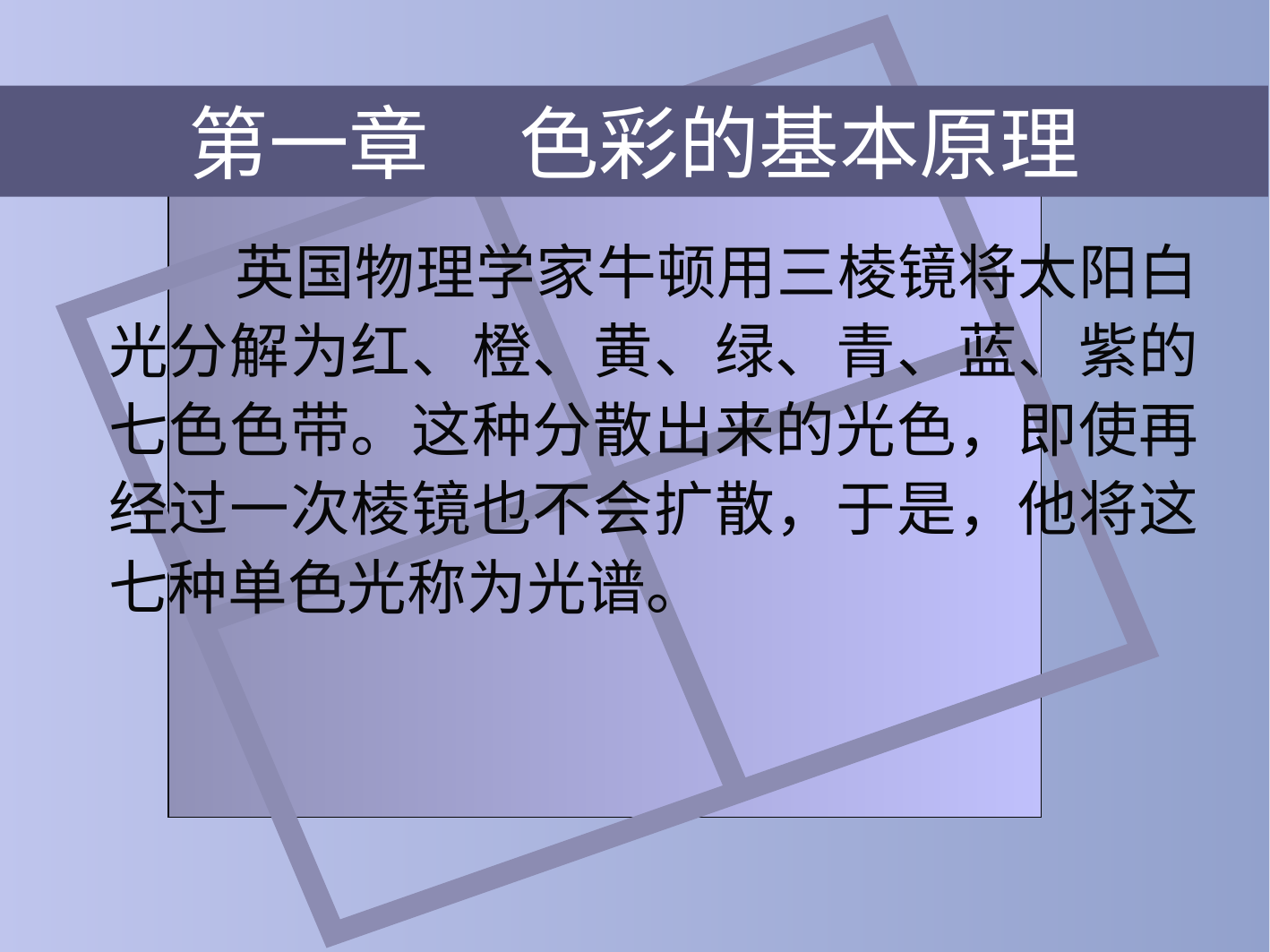

# 第一章     色彩的基本原理
        英国物理学家牛顿用三棱镜将太阳白光分解为红、橙、黄、绿、青、蓝、紫的七色色带。这种分散出来的光色，即使再经过一次棱镜也不会扩散，于是，他将这七种单色光称为光谱。